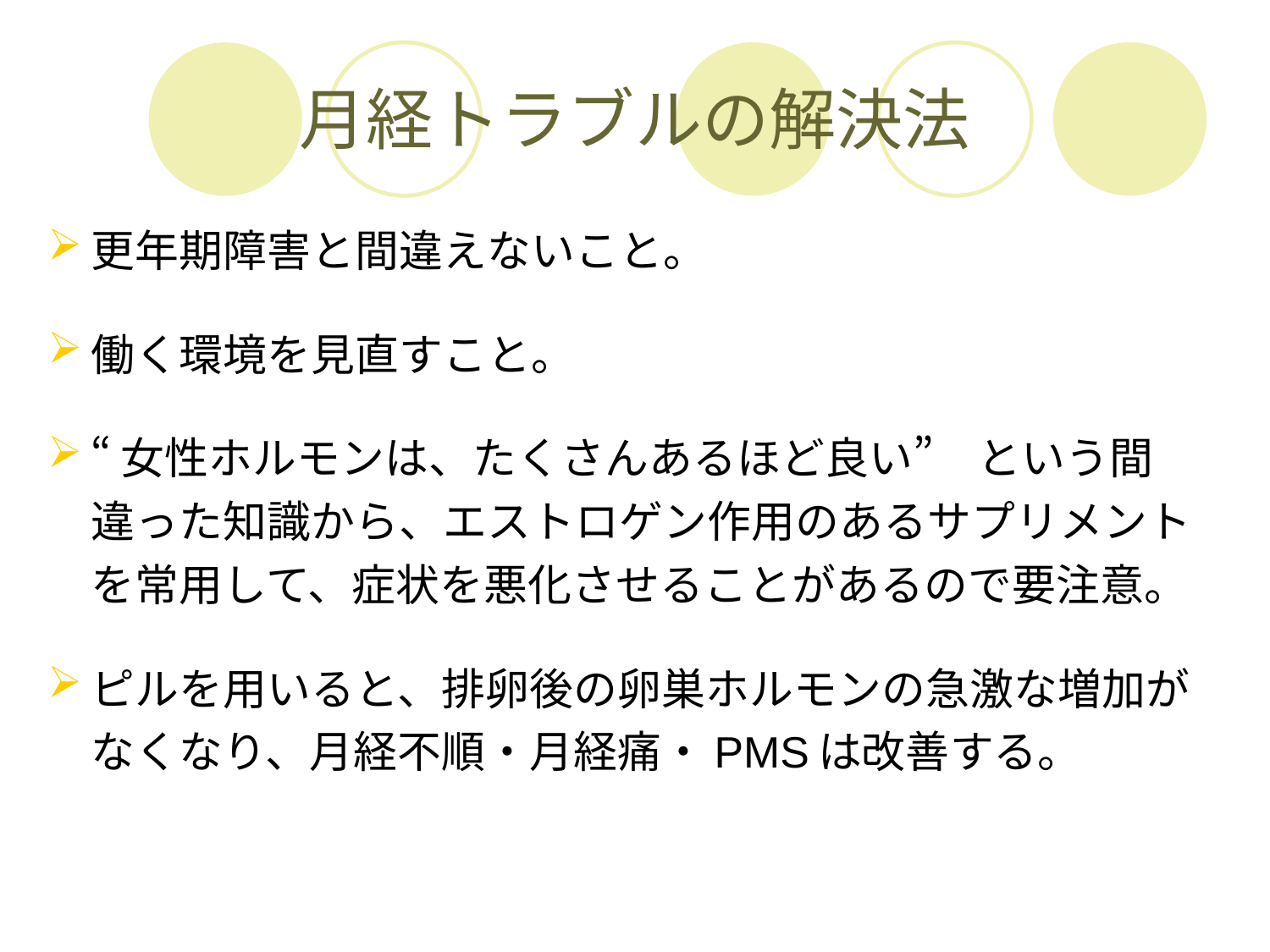

# 月経トラブルの解決法
更年期障害と間違えないこと。

働く環境を見直すこと。

“女性ホルモンは、たくさんあるほど良い”　という間違った知識から、エストロゲン作用のあるサプリメントを常用して、症状を悪化させることがあるので要注意。

ピルを用いると、排卵後の卵巣ホルモンの急激な増加がなくなり、月経不順・月経痛・PMSは改善する。